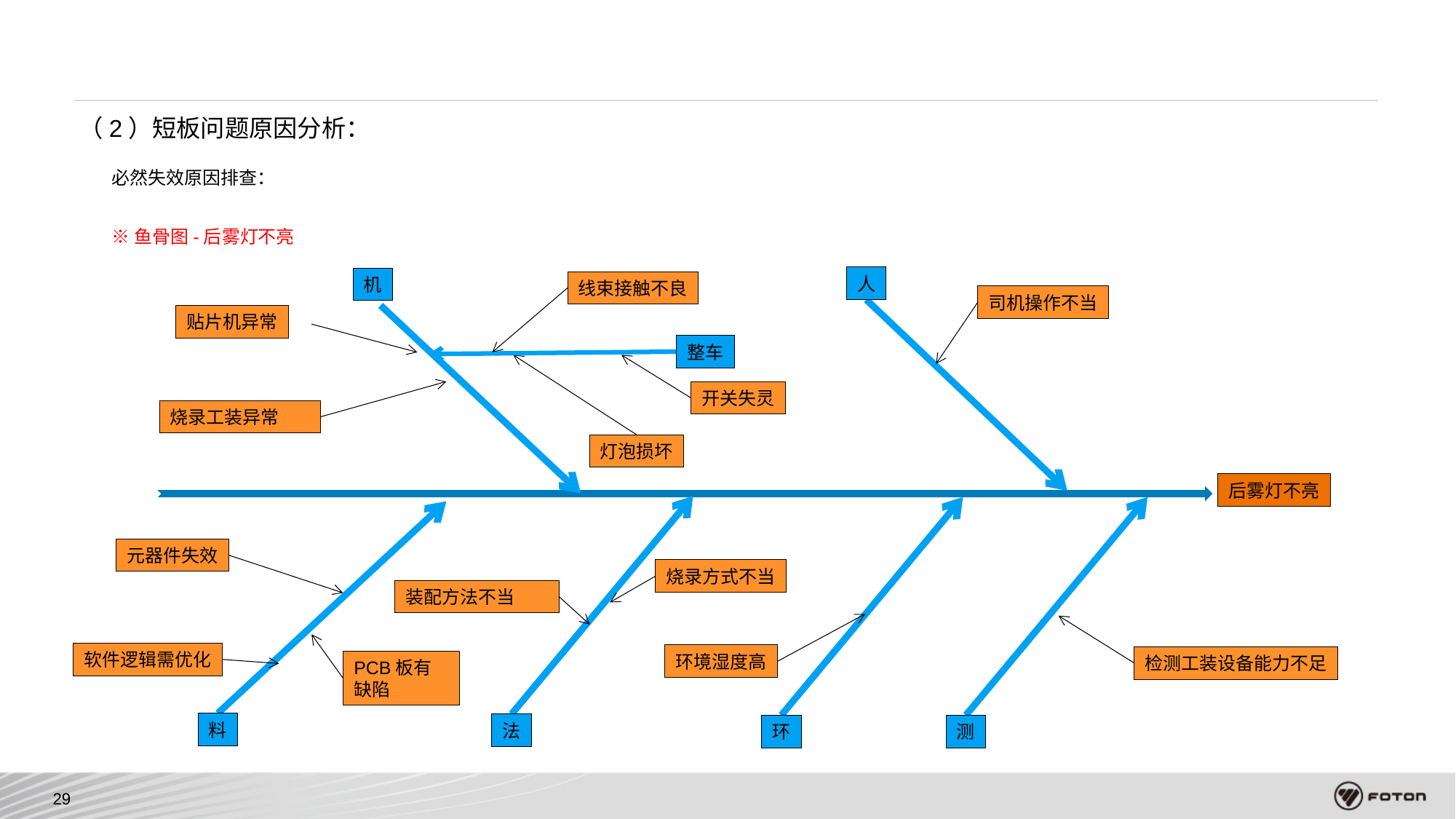

（2）短板问题原因分析：
必然失效原因排查：
  ※鱼骨图-后雾灯不亮
人
机
线束接触不良
司机操作不当
贴片机异常
整车
开关失灵
烧录工装异常
灯泡损坏
后雾灯不亮

元器件失效
烧录方式不当
装配方法不当
软件逻辑需优化
环境湿度高
检测工装设备能力不足
PCB板有缺陷
料
法
环
测